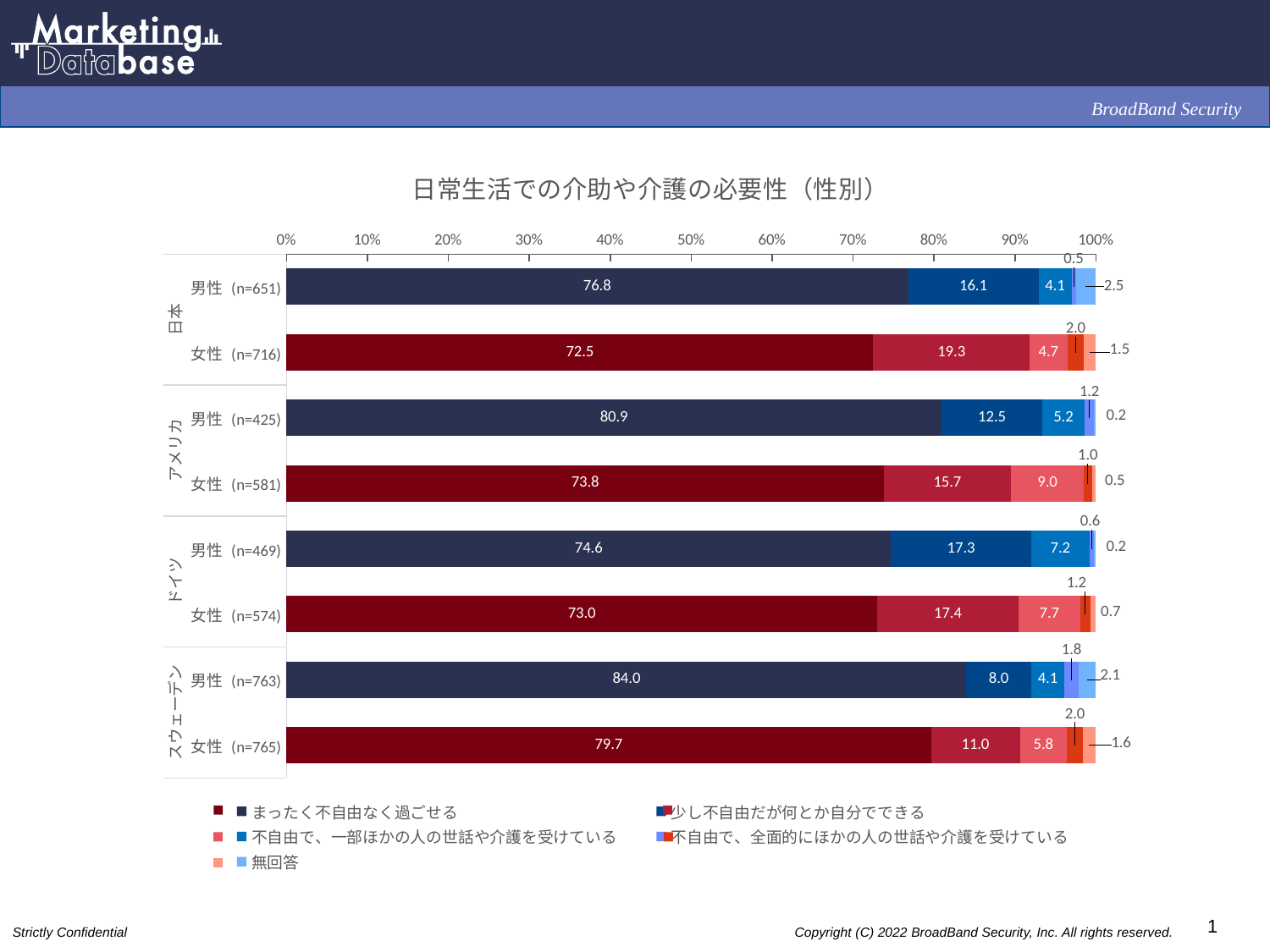

### Chart: 日常生活での介助や介護の必要性（性別）

| Category | まったく不自由なく過ごせる | 少し不自由だが何とか自分でできる | 不自由で、一部ほかの人の世話や介護を受けている | 不自由で、全面的にほかの人の世話や介護を受けている | 無回答 |
|---|---|---|---|---|---|
| 男性 (n=651) | 76.8 | 16.1 | 4.1 | 0.5 | 2.5 |
| 女性 (n=716) | 72.5 | 19.3 | 4.7 | 2.0 | 1.5 |
| 男性 (n=425) | 80.9 | 12.5 | 5.2 | 1.2 | 0.2 |
| 女性 (n=581) | 73.8 | 15.7 | 9.0 | 1.0 | 0.5 |
| 男性 (n=469) | 74.6 | 17.3 | 7.2 | 0.6 | 0.2 |
| 女性 (n=574) | 73.0 | 17.4 | 7.7 | 1.2 | 0.7 |
| 男性 (n=763) | 84.0 | 8.0 | 4.1 | 1.8 | 2.1 |
| 女性 (n=765) | 79.7 | 11.0 | 5.8 | 2.0 | 1.6 |